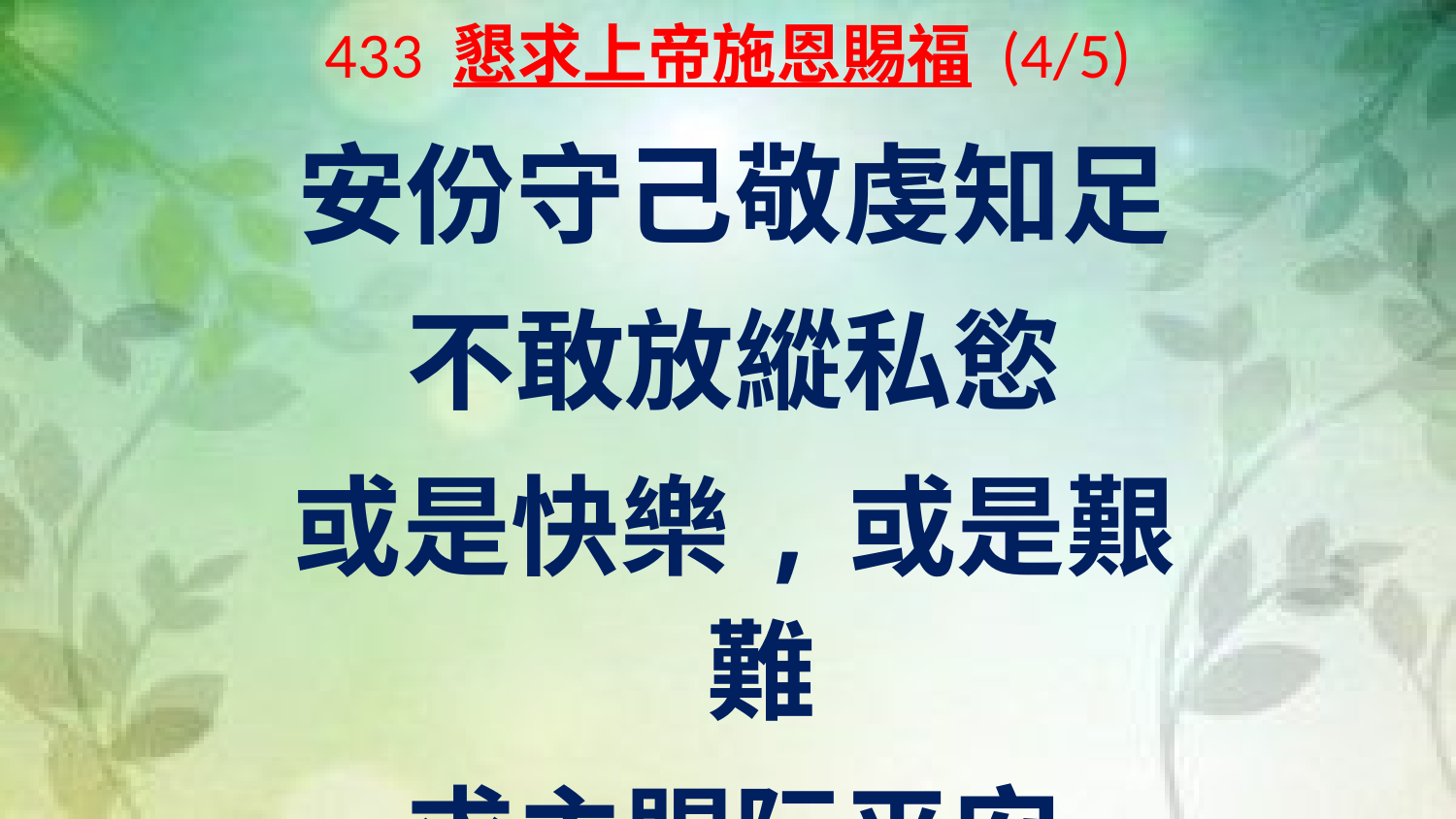

# 433 懇求上帝施恩賜福 (4/5)
安份守己敬虔知足
不敢放縱私慾
或是快樂,或是艱難
求主賜阮平安